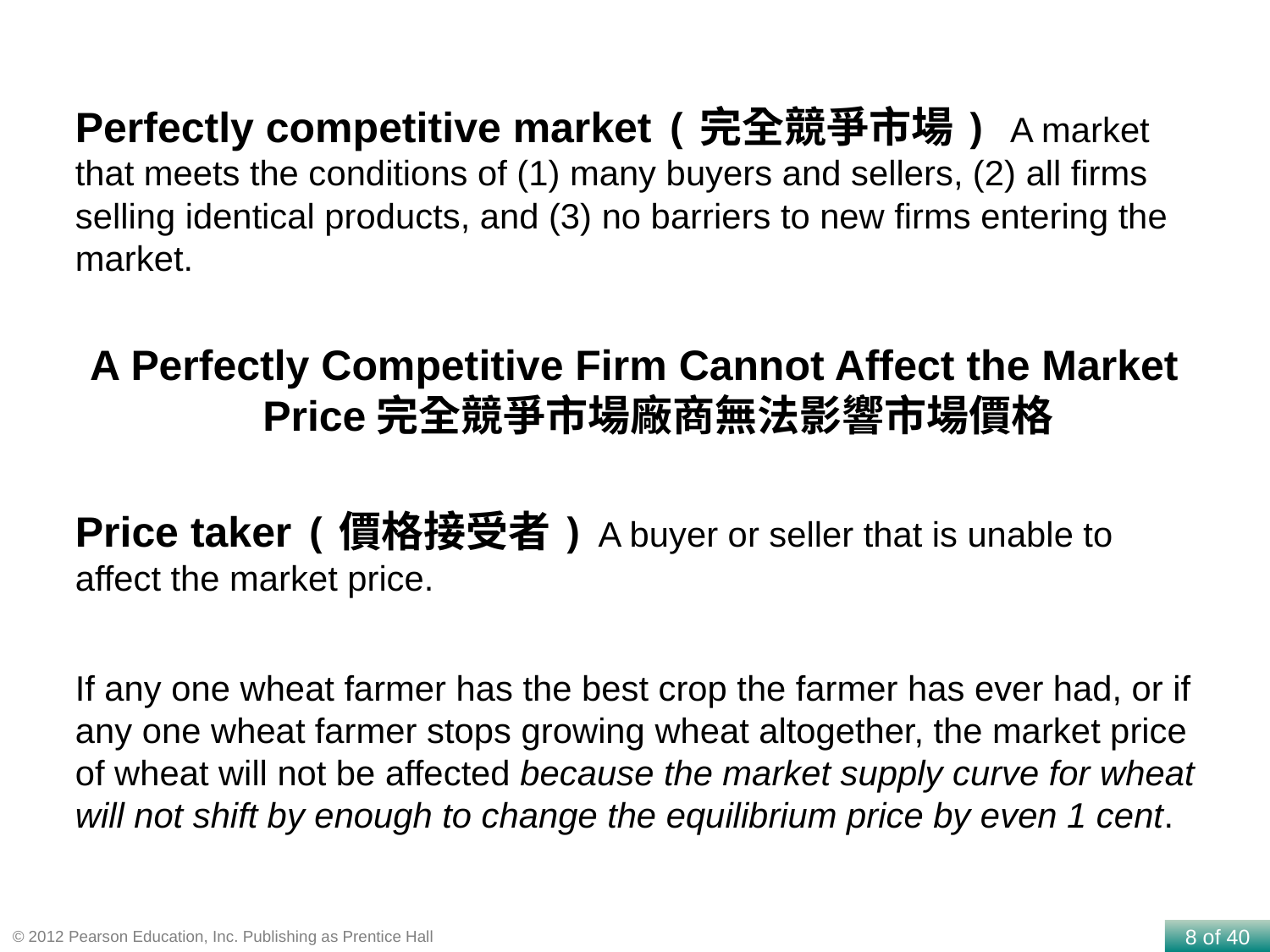

Perfectly competitive market (完全競爭市場) A market that meets the conditions of (1) many buyers and sellers, (2) all firms selling identical products, and (3) no barriers to new firms entering the market.
A Perfectly Competitive Firm Cannot Affect the Market Price完全競爭市場廠商無法影響市場價格
Price taker (價格接受者) A buyer or seller that is unable to affect the market price.
If any one wheat farmer has the best crop the farmer has ever had, or if any one wheat farmer stops growing wheat altogether, the market price of wheat will not be affected because the market supply curve for wheat will not shift by enough to change the equilibrium price by even 1 cent.